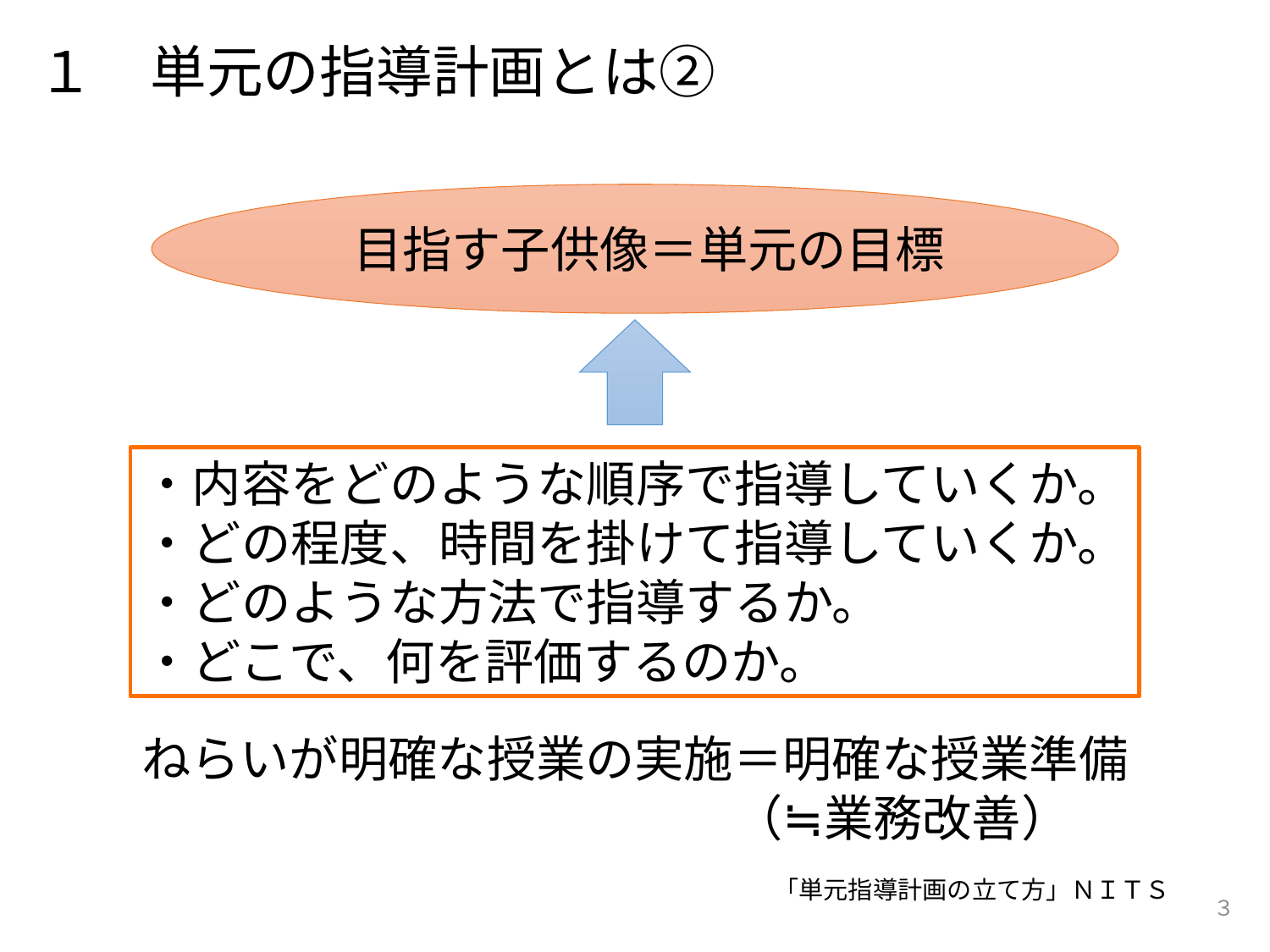

１　単元の指導計画とは②

目指す子供像＝単元の目標

・内容をどのような順序で指導していくか。
・どの程度、時間を掛けて指導していくか。
・どのような方法で指導するか。
・どこで、何を評価するのか。
ねらいが明確な授業の実施＝明確な授業準備
　　　　　　　　　　　　（≒業務改善）
「単元指導計画の立て方」ＮＩＴＳ
３